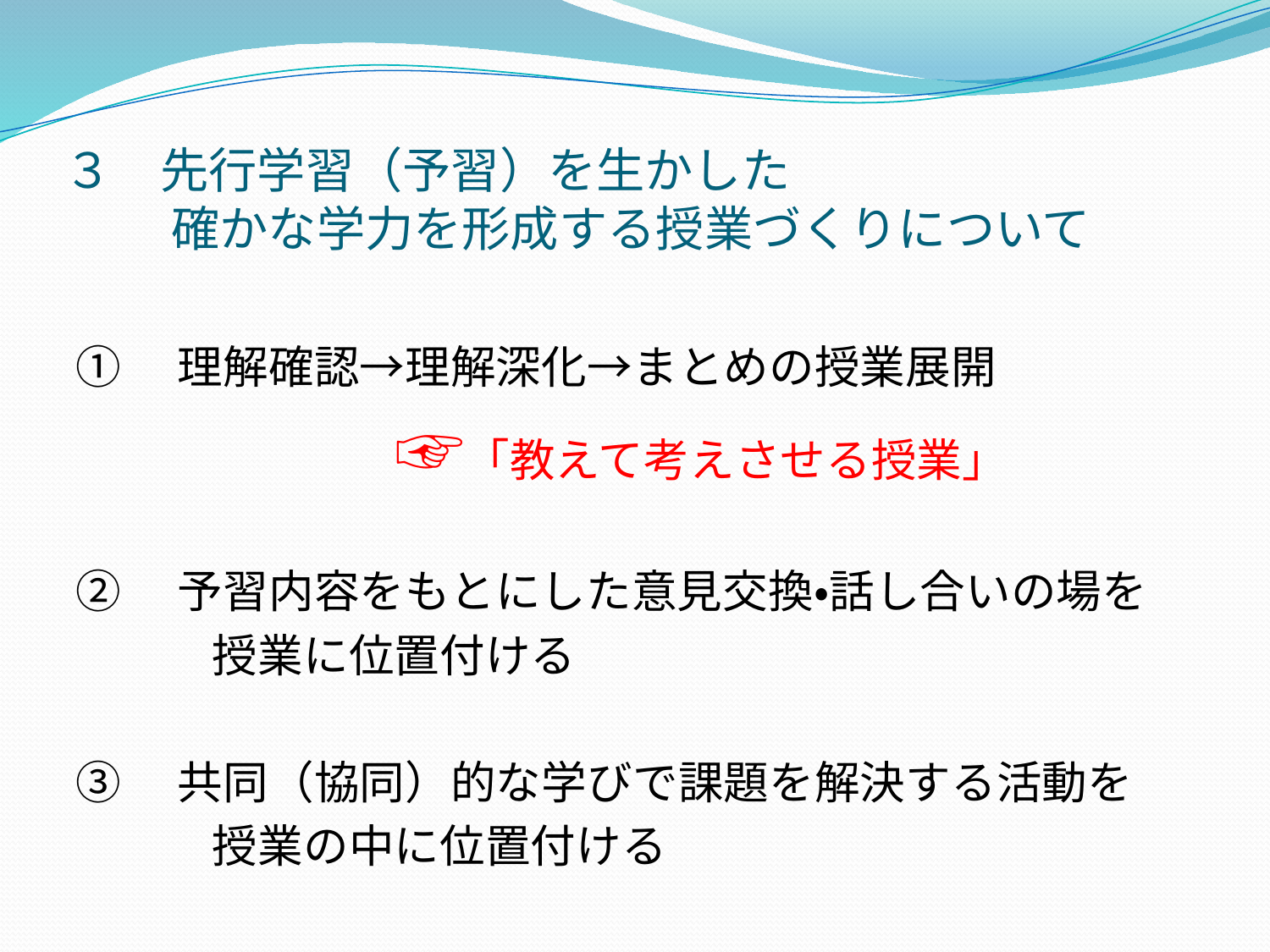

# ３　先行学習（予習）を生かした 確かな学力を形成する授業づくりについて

①　理解確認→理解深化→まとめの授業展開
　　　　　　　☞「教えて考えさせる授業」

②　予習内容をもとにした意見交換・話し合いの場を
　　　授業に位置付ける

③　共同（協同）的な学びで課題を解決する活動を
　　　授業の中に位置付ける